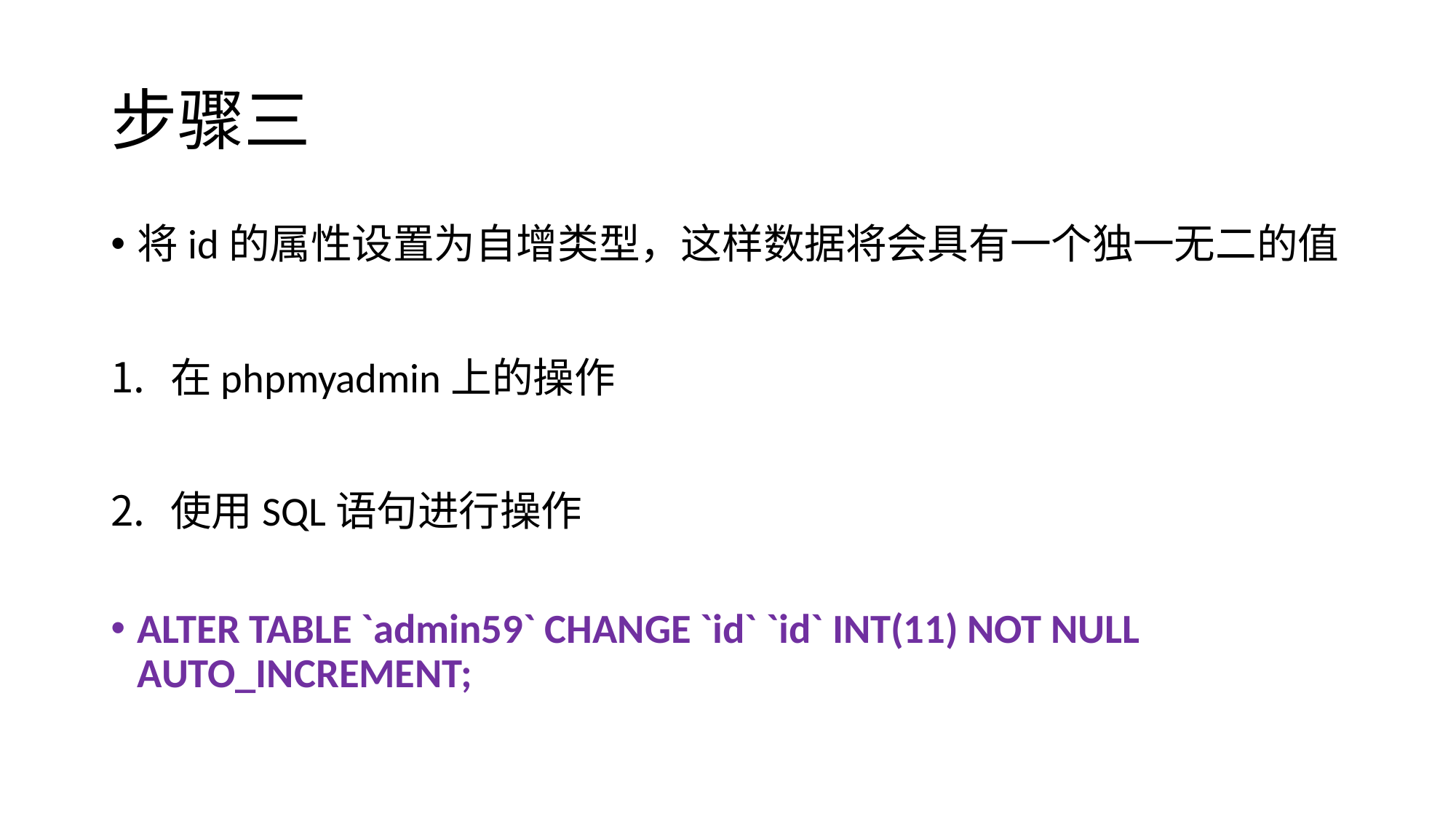

# 步骤三
将id的属性设置为自增类型，这样数据将会具有一个独一无二的值
在phpmyadmin上的操作
使用SQL语句进行操作

ALTER TABLE `admin59` CHANGE `id` `id` INT(11) NOT NULL AUTO_INCREMENT;